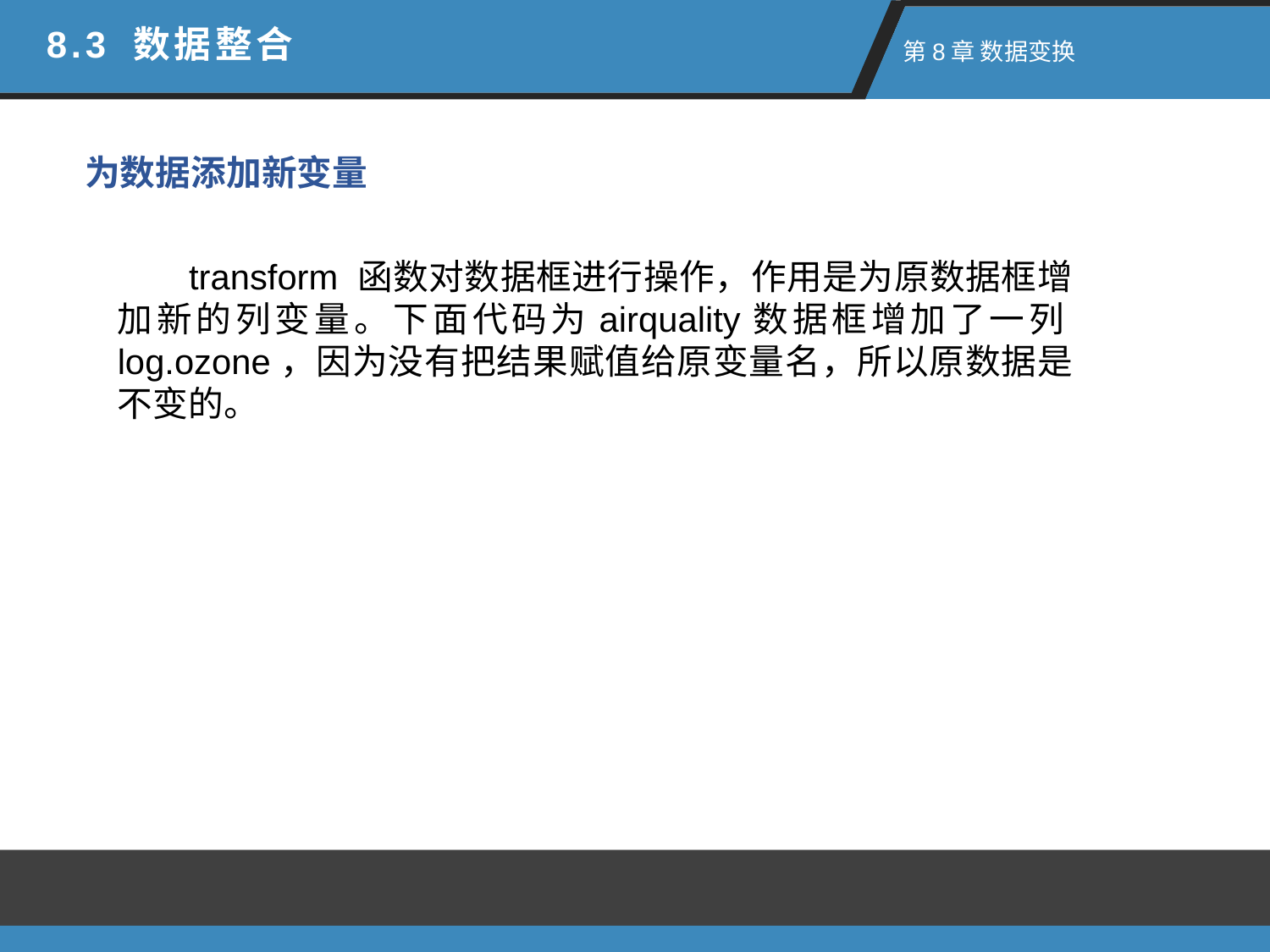

8.3 数据整合
  第8章 数据变换
为数据添加新变量
       transform 函数对数据框进行操作，作用是为原数据框增加新的列变量。下面代码为airquality数据框增加了一列log.ozone，因为没有把结果赋值给原变量名，所以原数据是不变的。